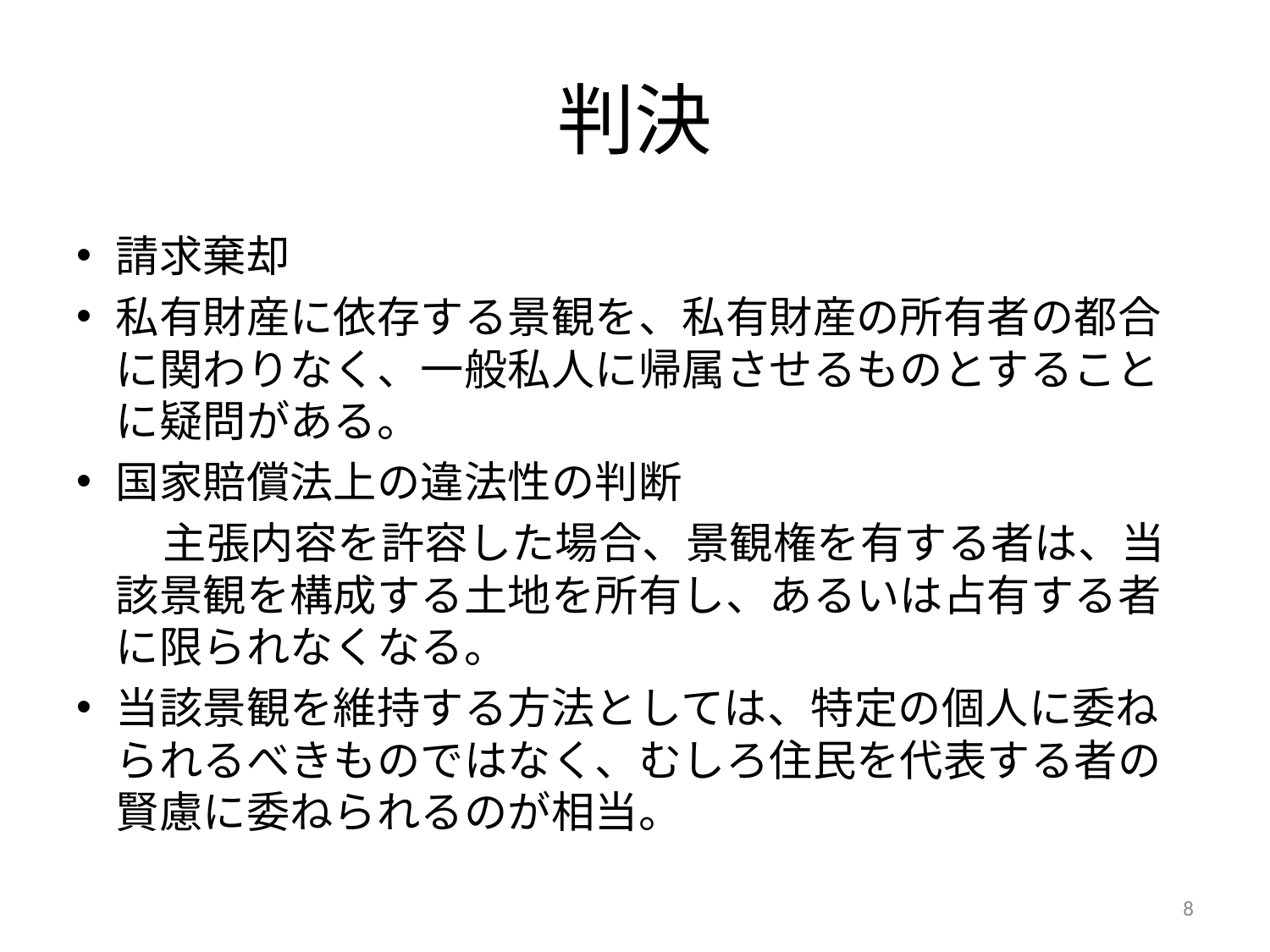

# 判決
請求棄却
私有財産に依存する景観を、私有財産の所有者の都合に関わりなく、一般私人に帰属させるものとすることに疑問がある。
国家賠償法上の違法性の判断
　　主張内容を許容した場合、景観権を有する者は、当該景観を構成する土地を所有し、あるいは占有する者に限られなくなる。
当該景観を維持する方法としては、特定の個人に委ねられるべきものではなく、むしろ住民を代表する者の賢慮に委ねられるのが相当。

8